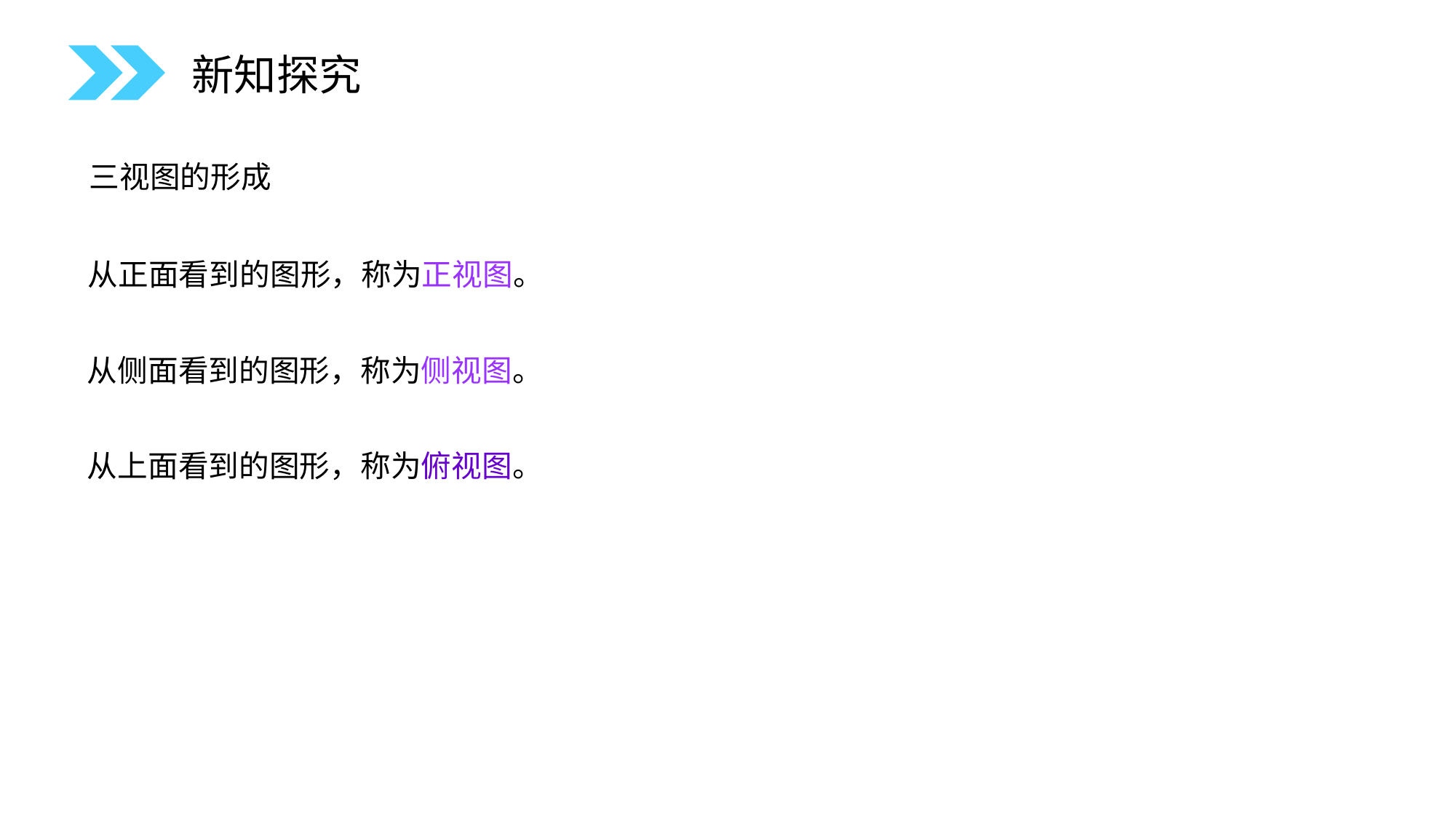

新知探究
三视图的形成
      从正面看到的图形，称为正视图。
       从侧面看到的图形，称为侧视图。
       从上面看到的图形，称为俯视图。